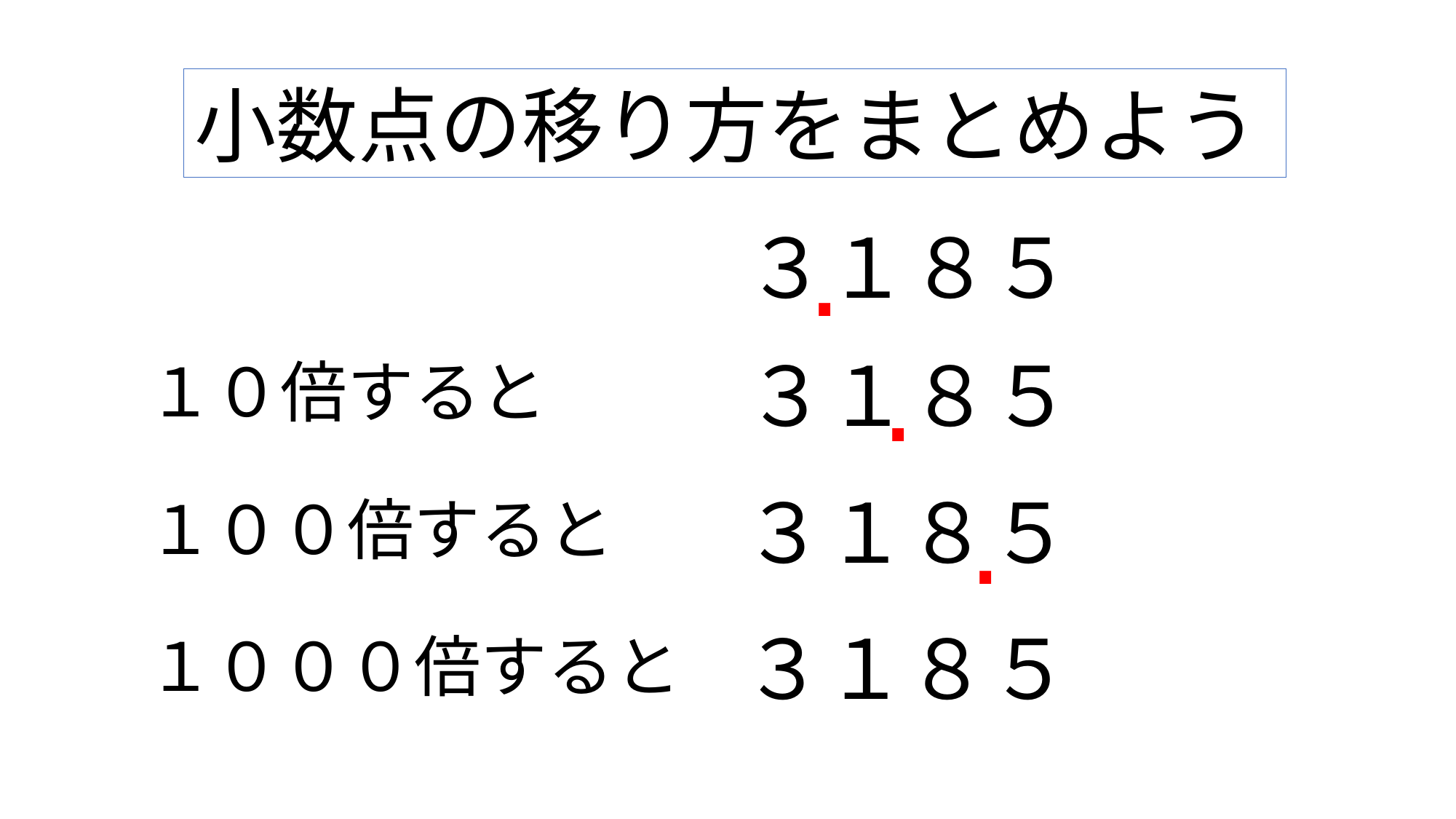

小数点の移り方をまとめよう
.
３１８５
.
３１８５
１０倍すると
.
３１８５
１００倍すると
３１８５
１０００倍すると